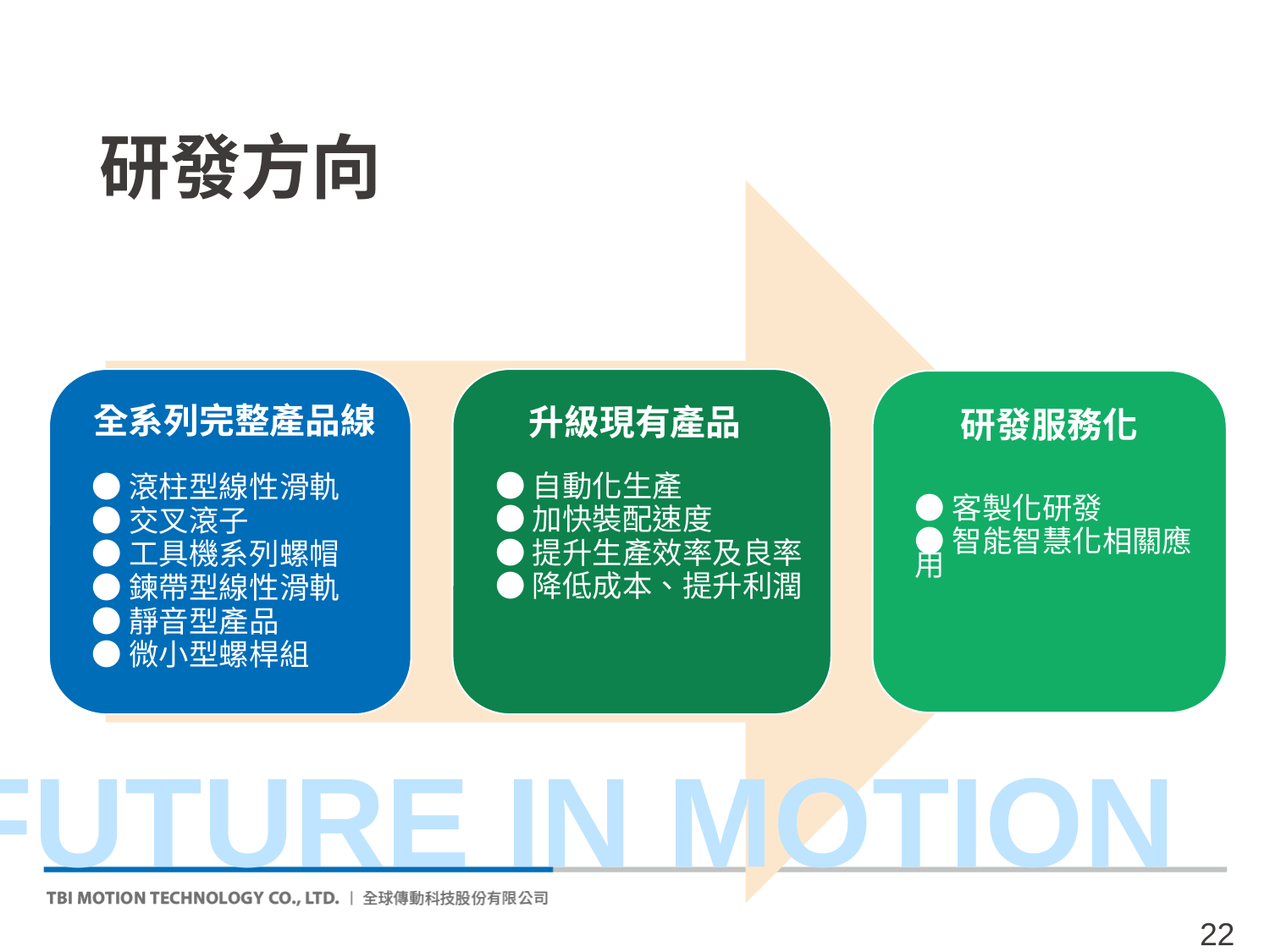

# 研發方向
●滾柱型線性滑軌
●交叉滾子
●工具機系列螺帽
●鍊帶型線性滑軌
●靜音型產品
●微小型螺桿組
●自動化生產
●加快裝配速度
●提升生產效率及良率
●降低成本、提升利潤
●客製化研發
●智能智慧化相關應用
全系列完整產品線
升級現有產品
研發服務化
FUTURE IN MOTION
22